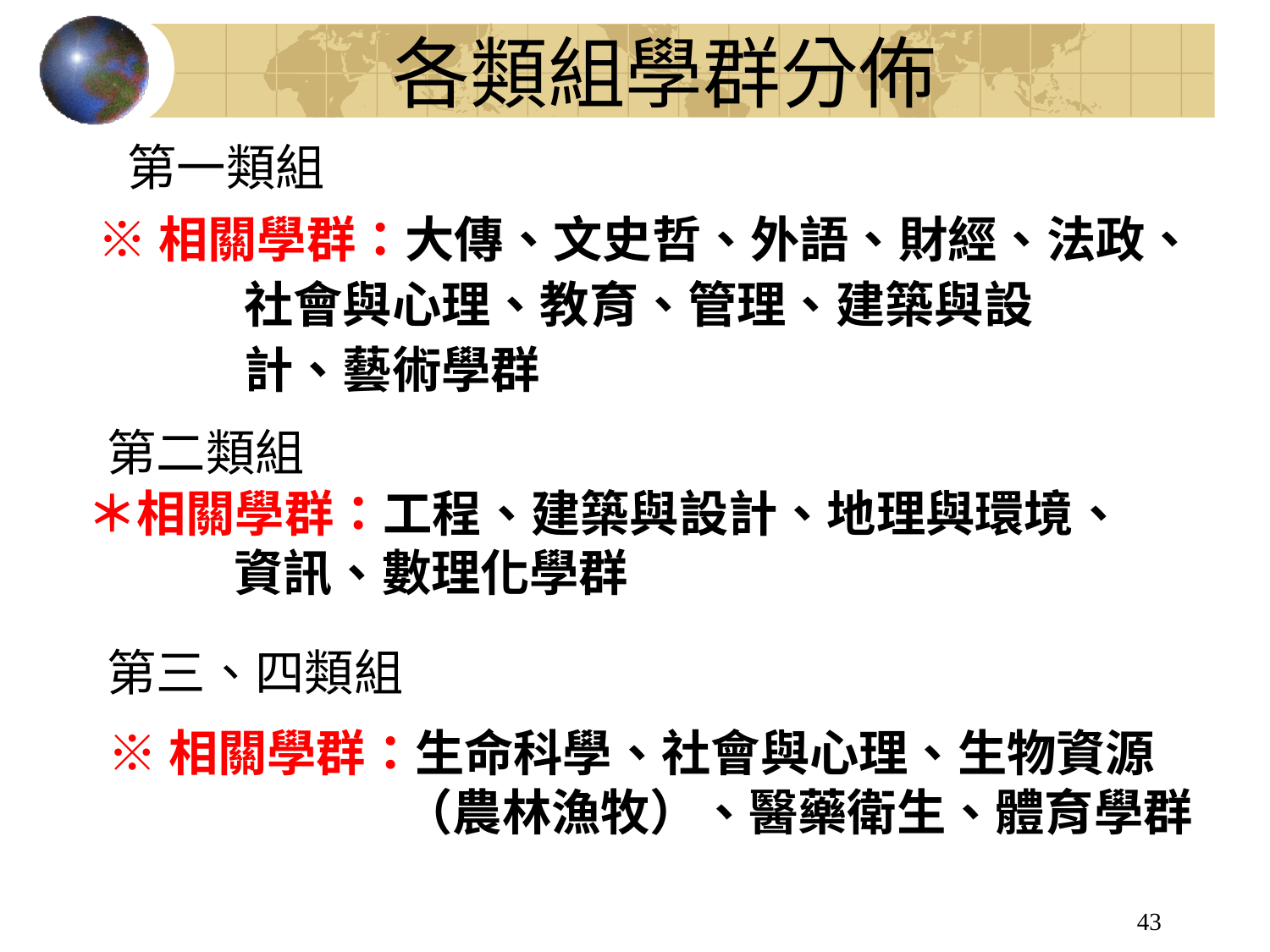

各類組學群分佈
# 第一類組
※相關學群：大傳、文史哲、外語、財經、法政、
            社會與心理、教育、管理、建築與設
            計、藝術學群
第二類組
＊相關學群：工程、建築與設計、地理與環境、
            資訊、數理化學群
第三、四類組
※相關學群：生命科學、社會與心理、生物資源
　　　　　　（農林漁牧）、醫藥衛生、體育學群
43